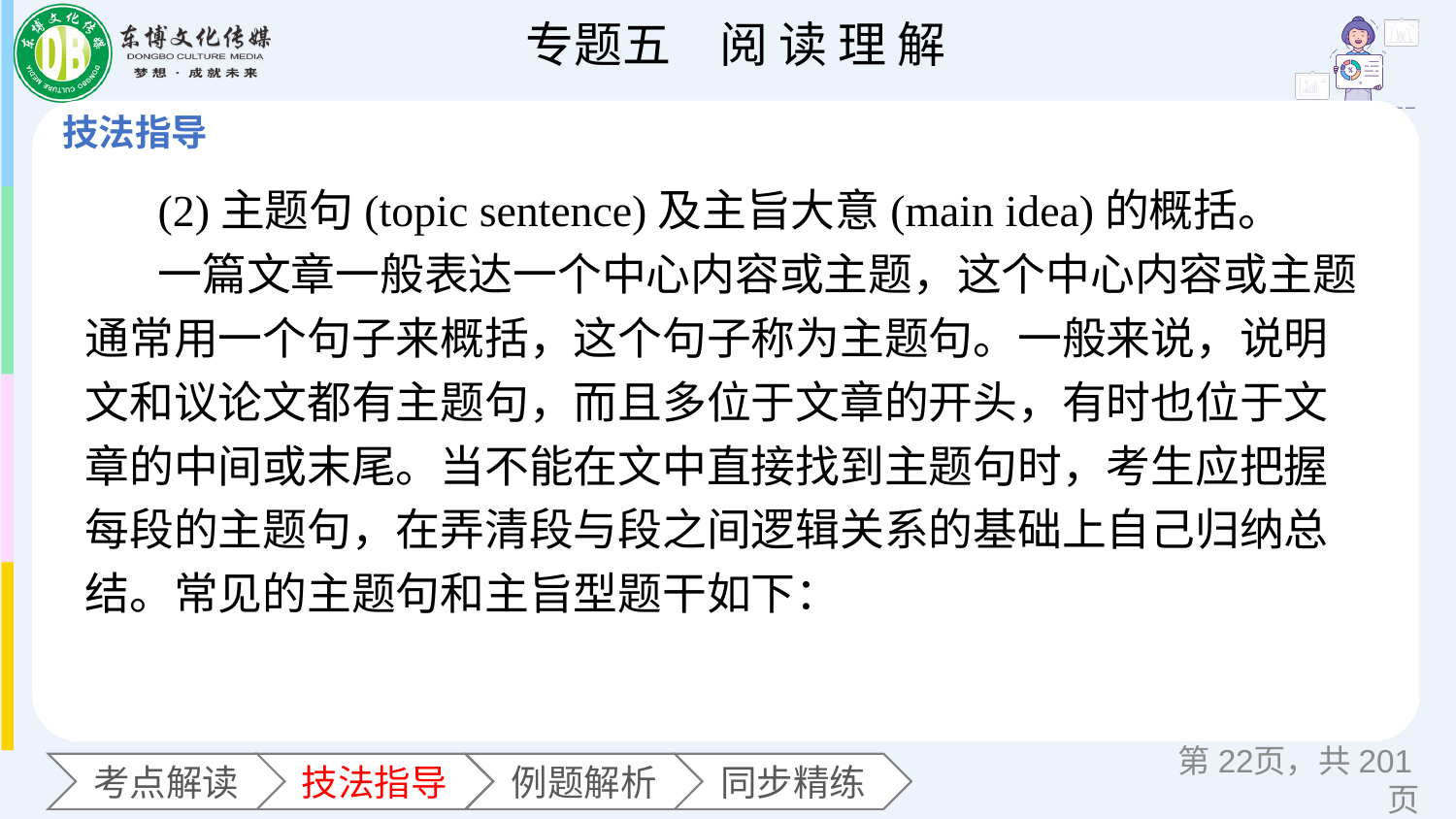

(2)主题句(topic sentence)及主旨大意(main idea)的概括。
一篇文章一般表达一个中心内容或主题，这个中心内容或主题通常用一个句子来概括，这个句子称为主题句。一般来说，说明文和议论文都有主题句，而且多位于文章的开头，有时也位于文章的中间或末尾。当不能在文中直接找到主题句时，考生应把握每段的主题句，在弄清段与段之间逻辑关系的基础上自己归纳总结。常见的主题句和主旨型题干如下：
第22页，共201页